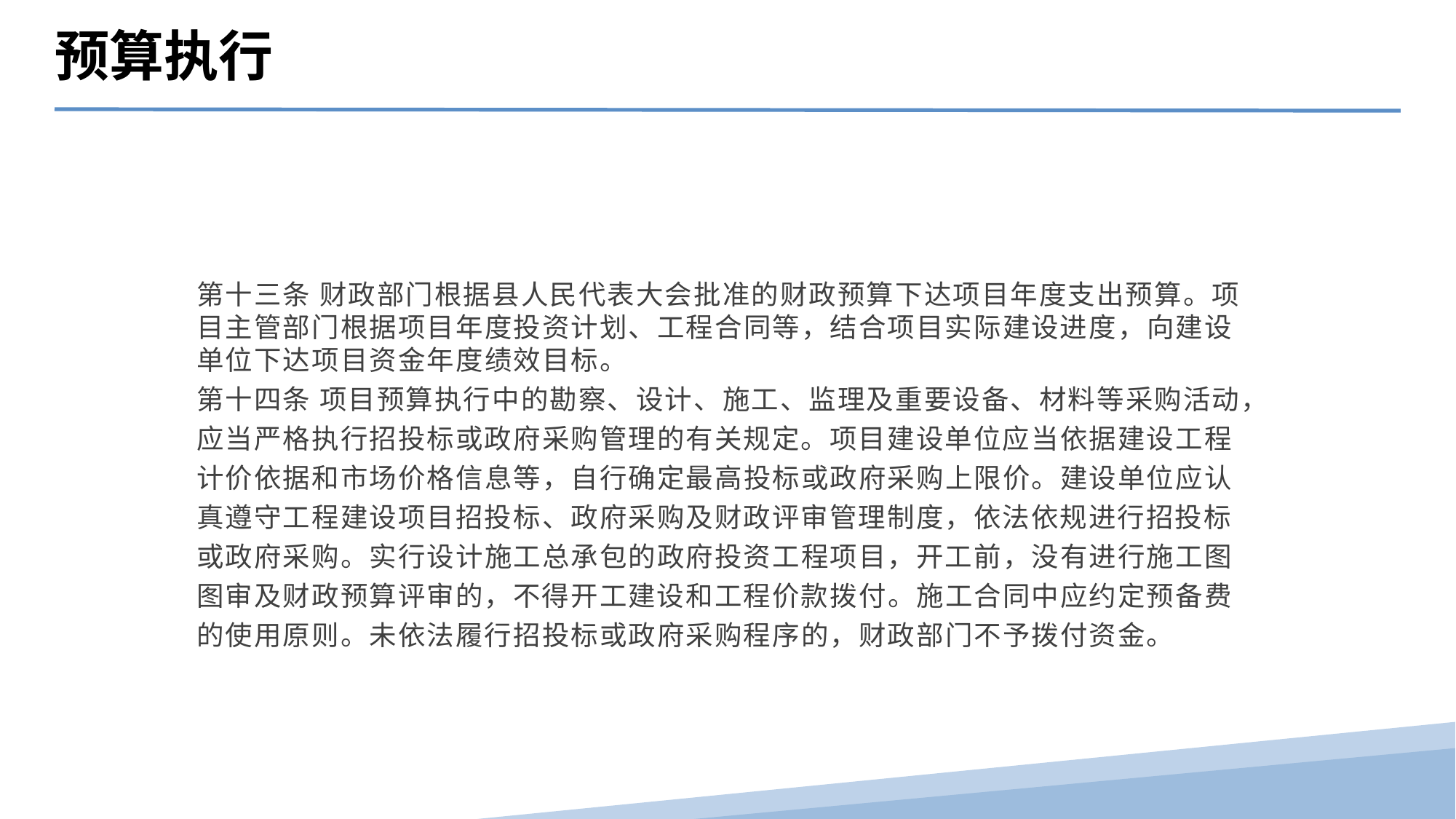

预算执行
第十三条 财政部门根据县人民代表大会批准的财政预算下达项目年度支出预算。项目主管部门根据项目年度投资计划、工程合同等，结合项目实际建设进度，向建设单位下达项目资金年度绩效目标。
第十四条 项目预算执行中的勘察、设计、施工、监理及重要设备、材料等采购活动，应当严格执行招投标或政府采购管理的有关规定。项目建设单位应当依据建设工程计价依据和市场价格信息等，自行确定最高投标或政府采购上限价。建设单位应认真遵守工程建设项目招投标、政府采购及财政评审管理制度，依法依规进行招投标或政府采购。实行设计施工总承包的政府投资工程项目，开工前，没有进行施工图图审及财政预算评审的，不得开工建设和工程价款拨付。施工合同中应约定预备费的使用原则。未依法履行招投标或政府采购程序的，财政部门不予拨付资金。